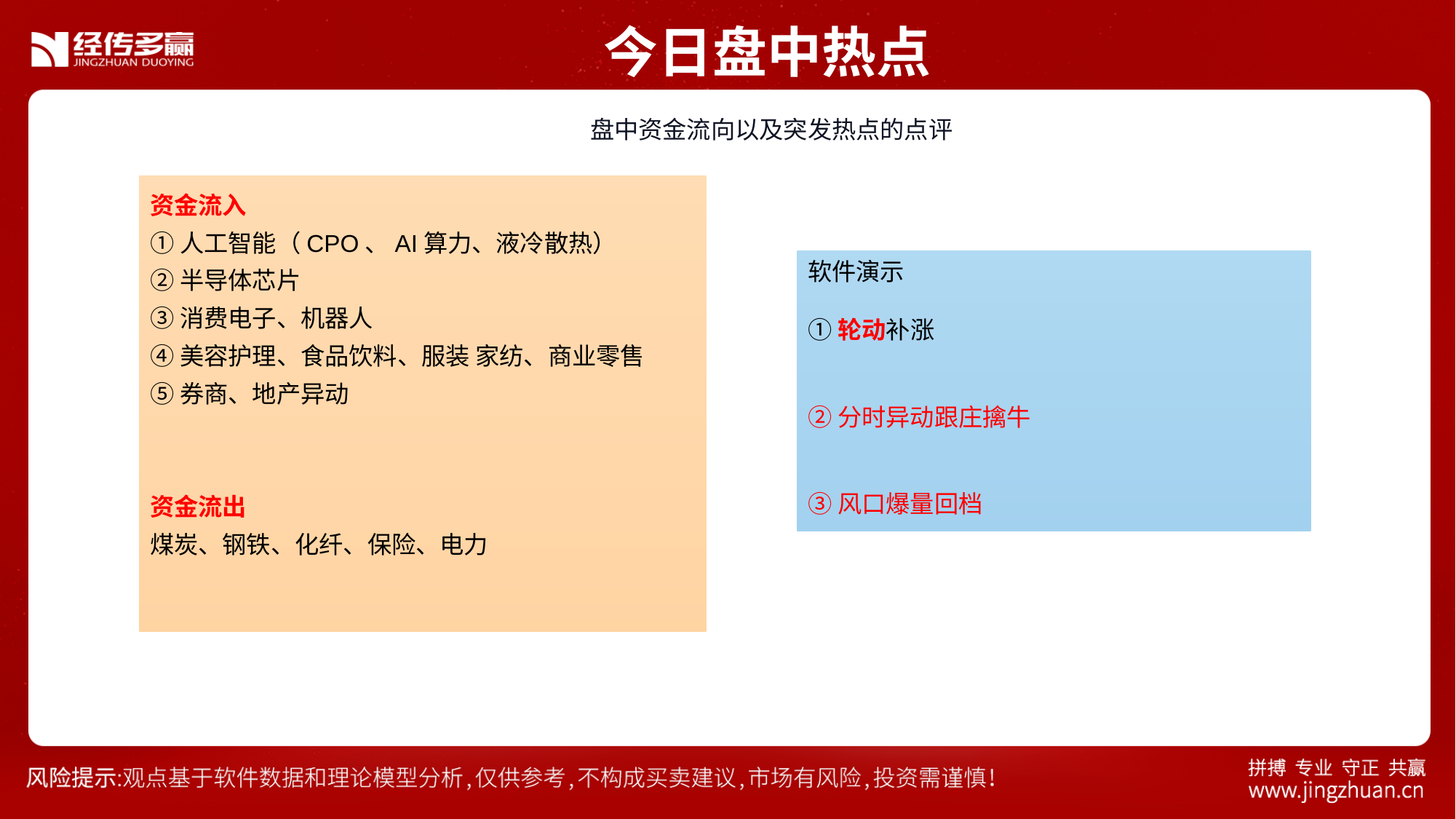

今日盘中热点
          盘中资金流向以及突发热点的点评
资金流入
①人工智能（CPO、AI算力、液冷散热）
②半导体芯片
③消费电子、机器人
④美容护理、食品饮料、服装 家纺、商业零售
⑤券商、地产异动

资金流出
煤炭、钢铁、化纤、保险、电力

软件演示

①轮动补涨

②分时异动跟庄擒牛

③风口爆量回档